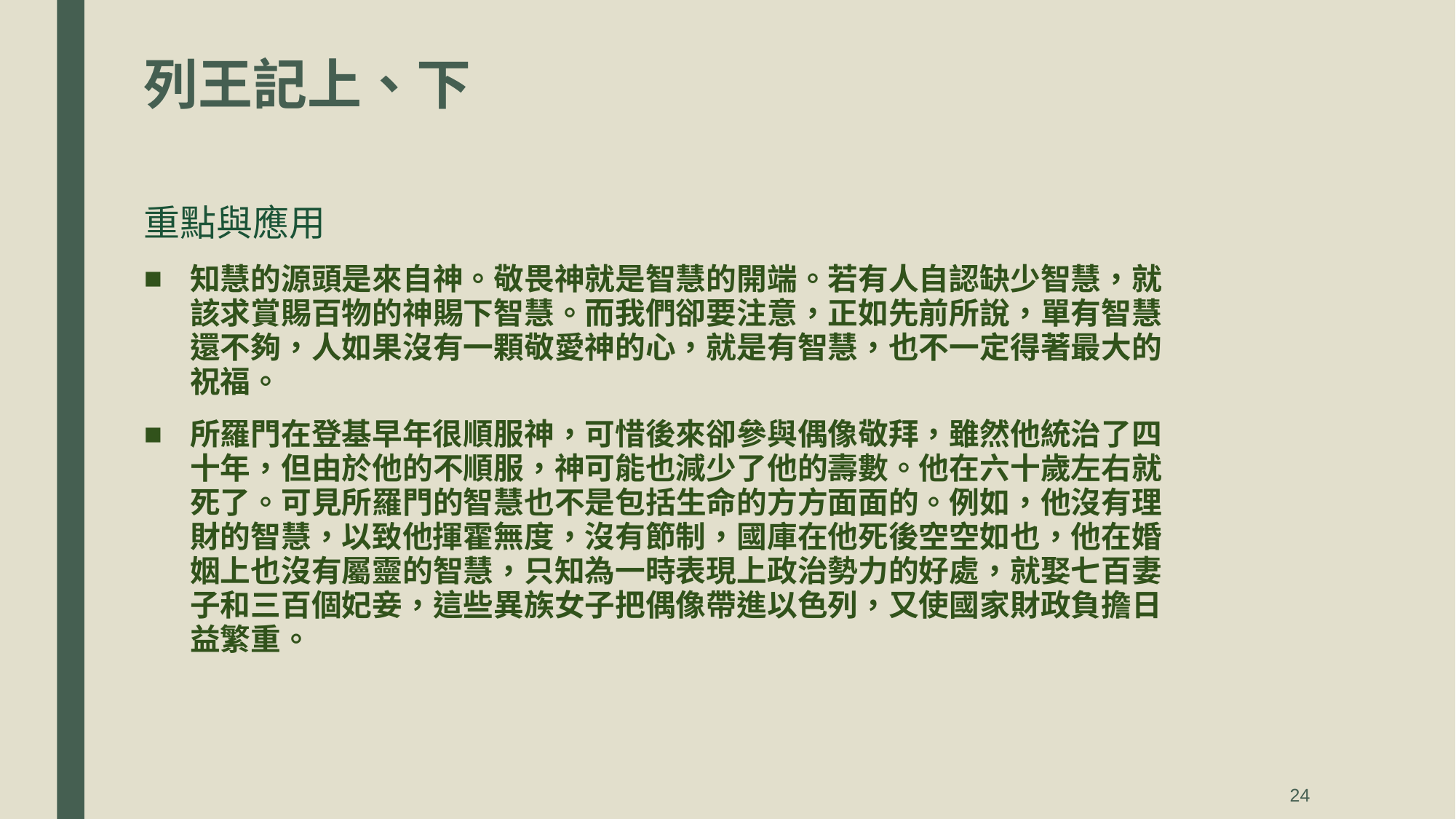

列王記上、下
重點與應用
知慧的源頭是來自神。敬畏神就是智慧的開端。若有人自認缺少智慧，就該求賞賜百物的神賜下智慧。而我們卻要注意，正如先前所說，單有智慧還不夠，人如果沒有一顆敬愛神的心，就是有智慧，也不一定得著最大的祝福。
所羅門在登基早年很順服神，可惜後來卻參與偶像敬拜，雖然他統治了四十年，但由於他的不順服，神可能也減少了他的壽數。他在六十歲左右就死了。可見所羅門的智慧也不是包括生命的方方面面的。例如，他沒有理財的智慧，以致他揮霍無度，沒有節制，國庫在他死後空空如也，他在婚姻上也沒有屬靈的智慧，只知為一時表現上政治勢力的好處，就娶七百妻子和三百個妃妾，這些異族女子把偶像帶進以色列，又使國家財政負擔日益繁重。

24